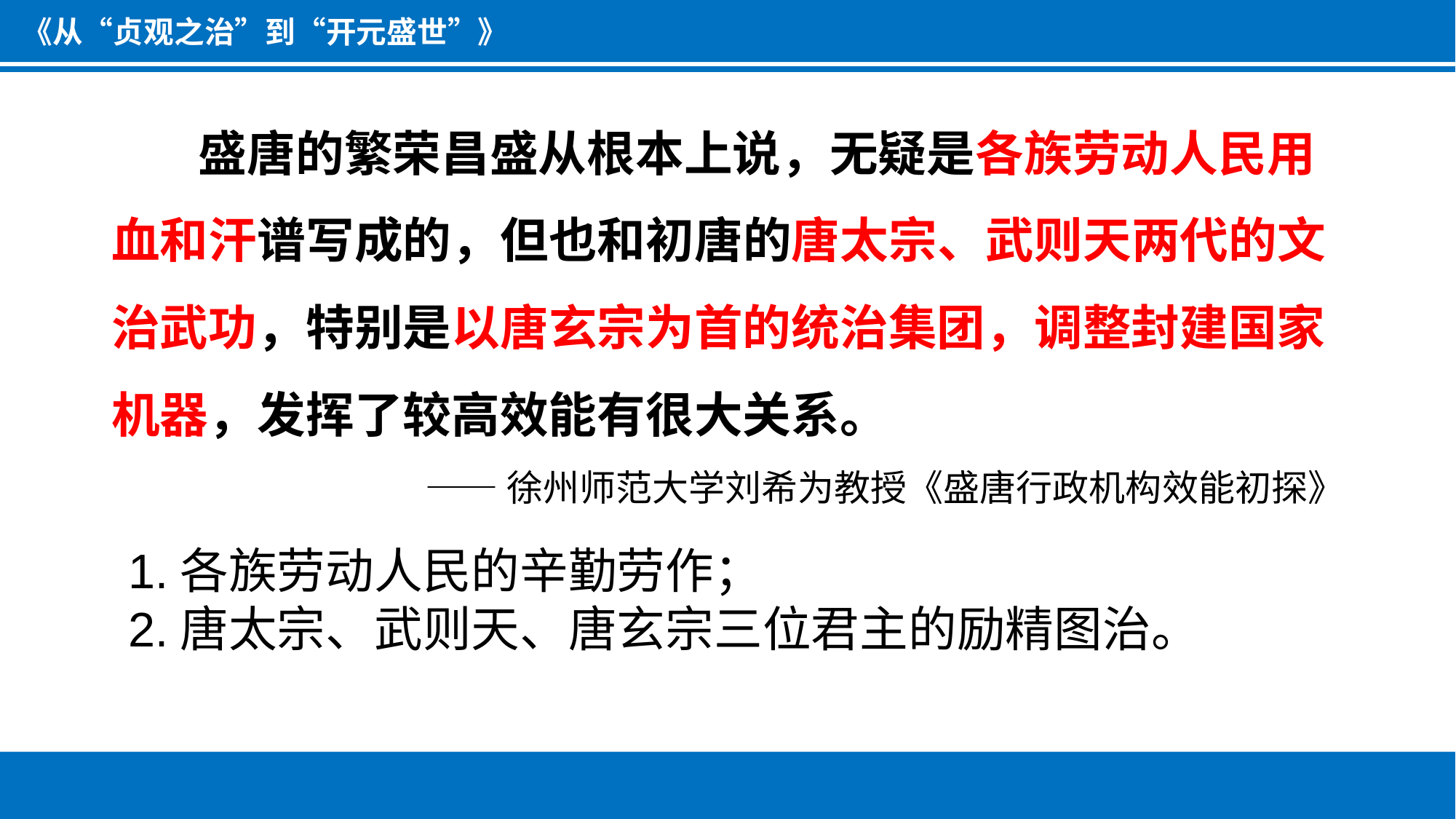

《从“贞观之治”到“开元盛世”》

             盛唐的繁荣昌盛从根本上说，无疑是各族劳动人民用血和汗谱写成的，但也和初唐的唐太宗、武则天两代的文治武功，特别是以唐玄宗为首的统治集团，调整封建国家机器，发挥了较高效能有很大关系。
——徐州师范大学刘希为教授《盛唐行政机构效能初探》
1.各族劳动人民的辛勤劳作；
2.唐太宗、武则天、唐玄宗三位君主的励精图治。